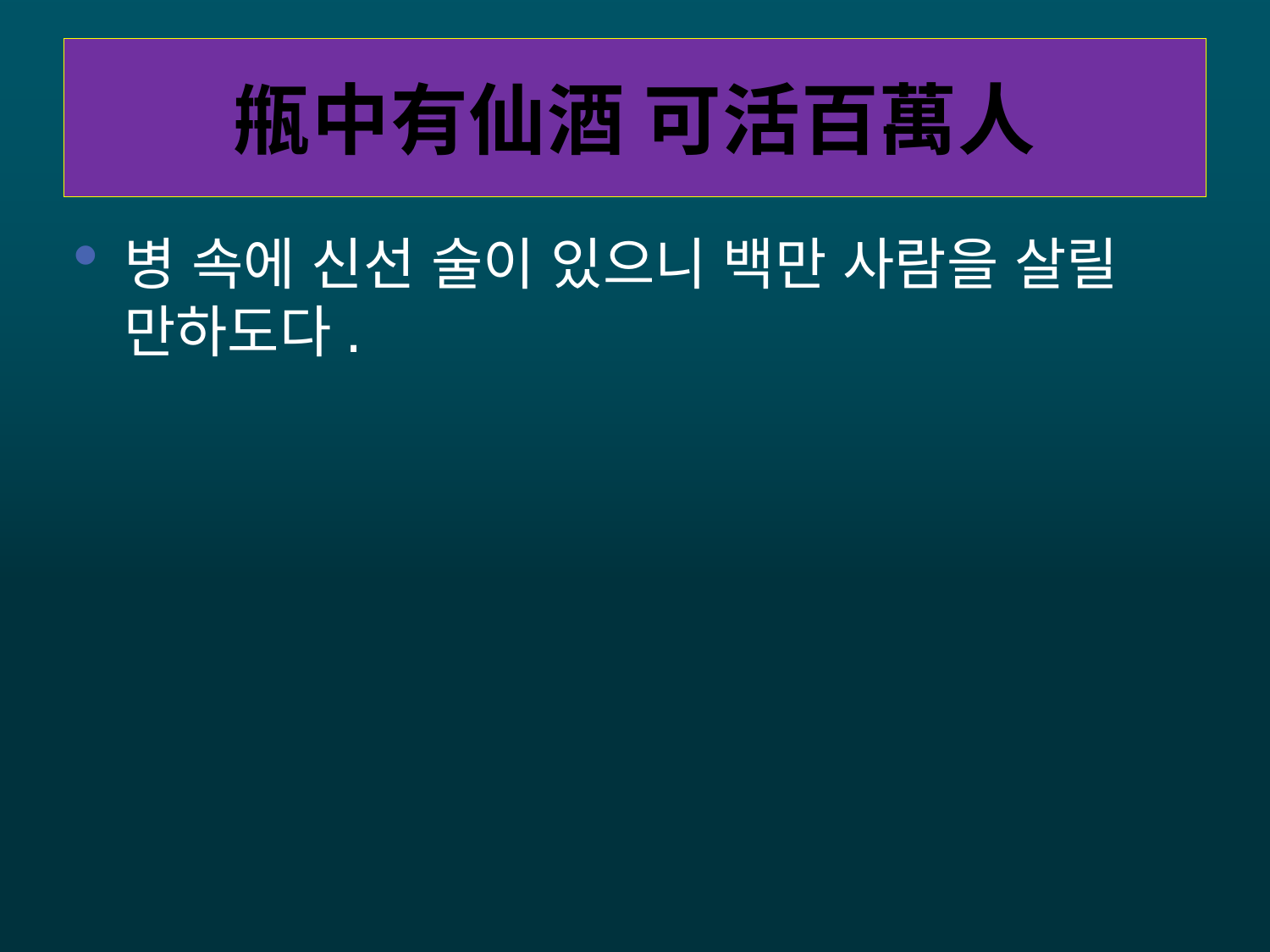

# 甁中有仙酒 可活百萬人
병 속에 신선 술이 있으니 백만 사람을 살릴 만하도다.